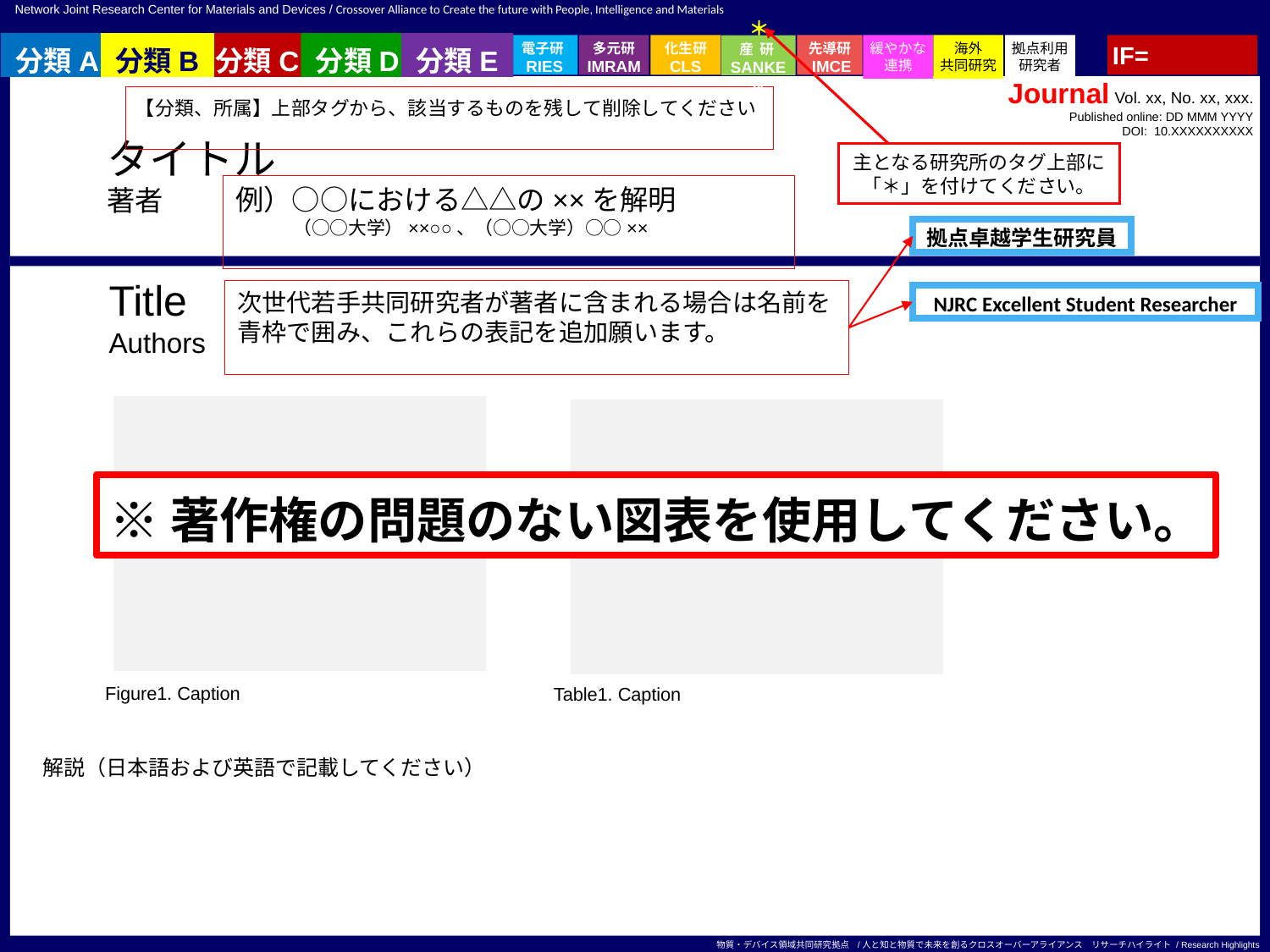

＊
分類A
分類B
分類C
分類D
分類E
電子研
 RIES
多元研 IMRAM
化生研
CLS
先導研
 IMCE
緩やかな連携
海外
共同研究
拠点利用研究者
IF=
産  研
SANKEN
Journal Vol. xx, No. xx, xxx.
Published online: DD MMM YYYY
DOI:  10.XXXXXXXXXX
【分類、所属】上部タグから、該当するものを残して削除してください
タイトル
著者
主となる研究所のタグ上部に「＊」を付けてください。
例）○○における△△の××を解明
　　　（○○大学）××○○、（○○大学）○○××
拠点卓越学生研究員
Title
Authors
次世代若手共同研究者が著者に含まれる場合は名前を青枠で囲み、これらの表記を追加願います。
NJRC Excellent Student Researcher

※著作権の問題のない図表を使用してください。
Figure1. Caption
Table1. Caption
解説（日本語および英語で記載してください）